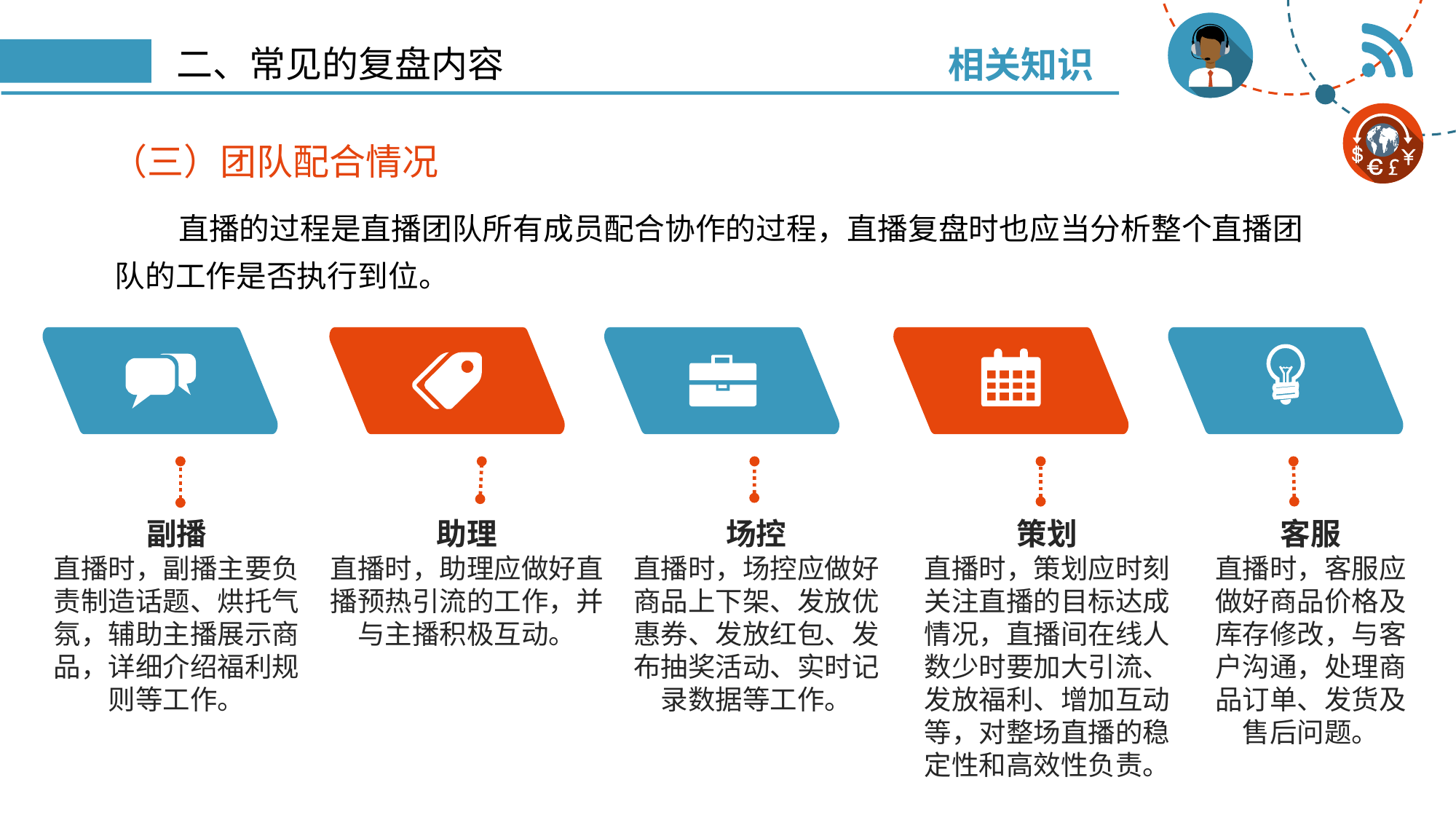

相关知识
# 二、常见的复盘内容
（三）团队配合情况
直播的过程是直播团队所有成员配合协作的过程，直播复盘时也应当分析整个直播团队的工作是否执行到位。

客服
直播时，客服应做好商品价格及库存修改，与客户沟通，处理商品订单、发货及售后问题。
副播
直播时，副播主要负责制造话题、烘托气氛，辅助主播展示商品，详细介绍福利规则等工作。
助理
直播时，助理应做好直播预热引流的工作，并与主播积极互动。
场控
直播时，场控应做好商品上下架、发放优惠券、发放红包、发布抽奖活动、实时记录数据等工作。
策划
直播时，策划应时刻关注直播的目标达成情况，直播间在线人数少时要加大引流、发放福利、增加互动等，对整场直播的稳定性和高效性负责。